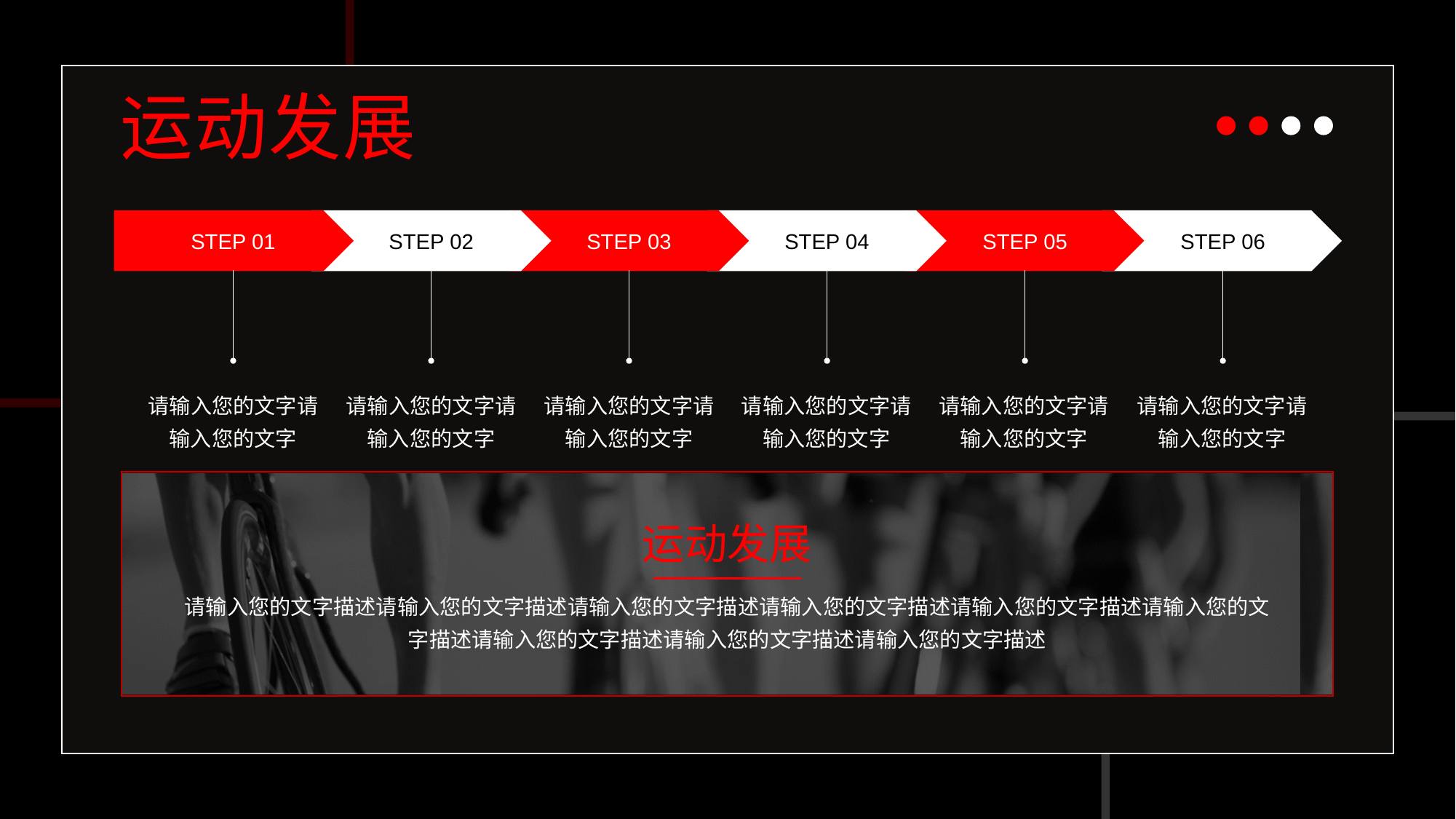

运动发展

STEP 01
STEP 02
STEP 03
STEP 04
STEP 05
STEP 06
请输入您的文字请输入您的文字
请输入您的文字请输入您的文字
请输入您的文字请输入您的文字
请输入您的文字请输入您的文字
请输入您的文字请输入您的文字
请输入您的文字请输入您的文字

运动发展
请输入您的文字描述请输入您的文字描述请输入您的文字描述请输入您的文字描述请输入您的文字描述请输入您的文字描述请输入您的文字描述请输入您的文字描述请输入您的文字描述